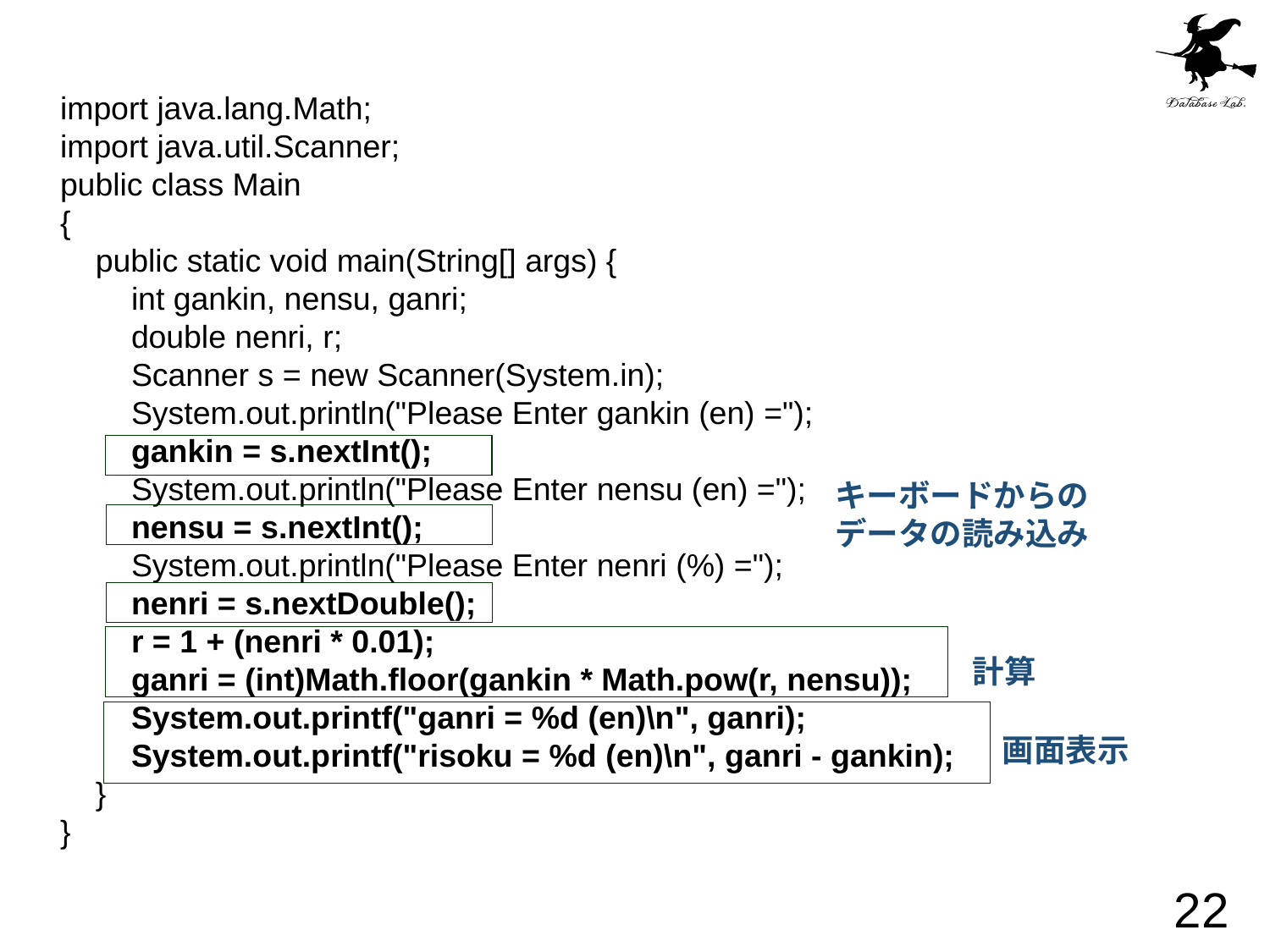

import java.lang.Math;
import java.util.Scanner;
public class Main
{
    public static void main(String[] args) {
        int gankin, nensu, ganri;
        double nenri, r;
        Scanner s = new Scanner(System.in);
        System.out.println("Please Enter gankin (en) =");
        gankin = s.nextInt();
        System.out.println("Please Enter nensu (en) =");
        nensu = s.nextInt();
        System.out.println("Please Enter nenri (%) =");
        nenri = s.nextDouble();
        r = 1 + (nenri * 0.01);
        ganri = (int)Math.floor(gankin * Math.pow(r, nensu));
        System.out.printf("ganri = %d (en)\n", ganri);
        System.out.printf("risoku = %d (en)\n", ganri - gankin);
    }
}

キーボードからの
データの読み込み

計算

画面表示
22